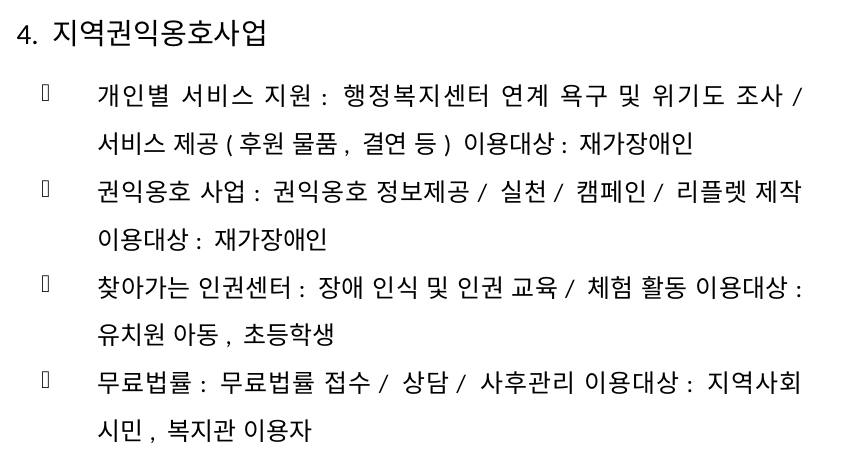

# 4. 지역권익옹호사업
개인별 서비스 지원: 행정복지센터 연계 욕구 및 위기도 조사/ 서비스 제공(후원 물품, 결연 등) 이용대상: 재가장애인
권익옹호 사업: 권익옹호 정보제공/ 실천/ 캠페인/ 리플렛 제작 이용대상: 재가장애인
찾아가는 인권센터: 장애 인식 및 인권 교육/ 체험 활동 이용대상: 유치원 아동, 초등학생
무료법률: 무료법률 접수/ 상담/ 사후관리 이용대상: 지역사회 시민, 복지관 이용자